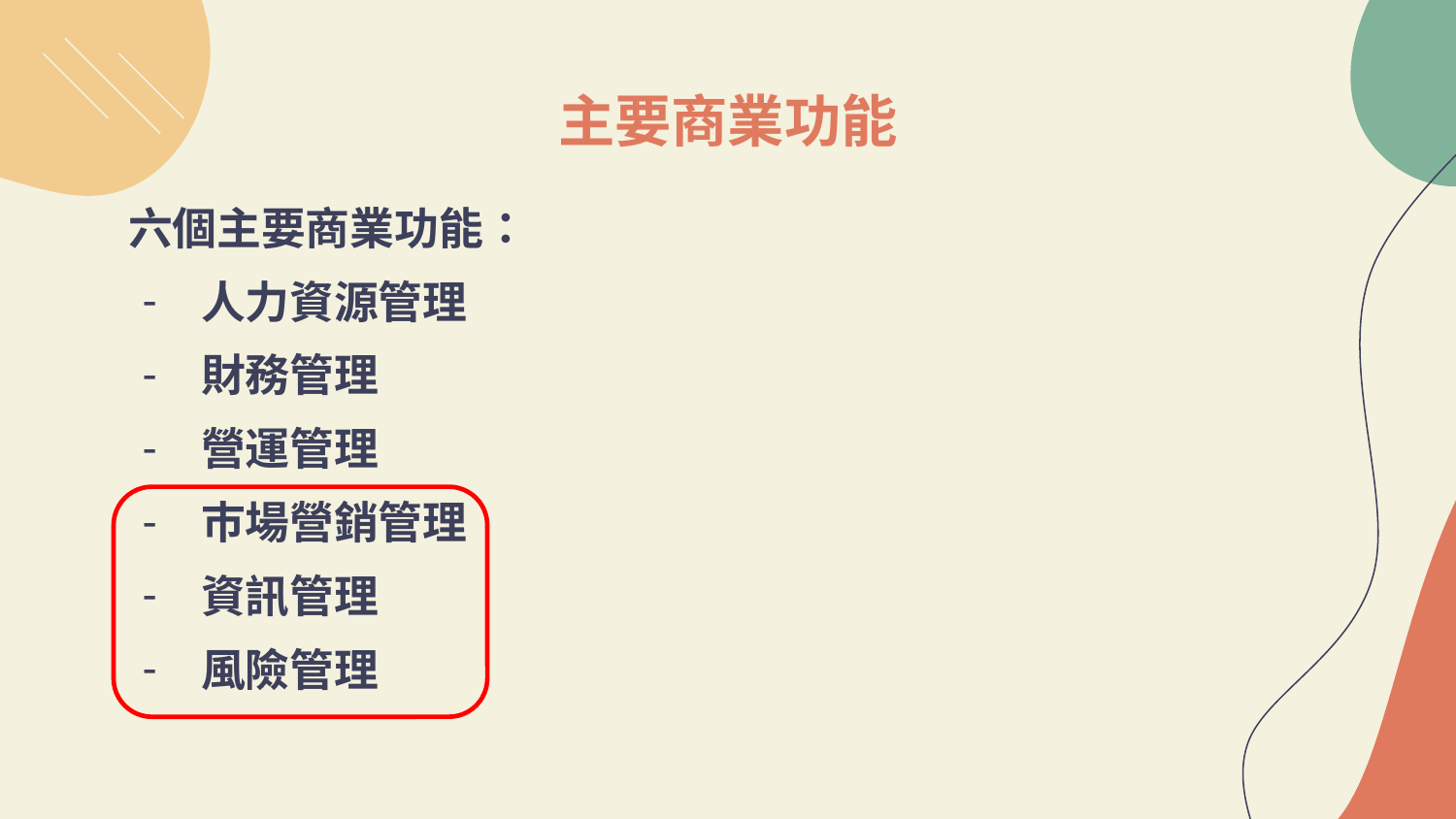

# 主要商業功能
六個主要商業功能：
人力資源管理
財務管理
營運管理
巿場營銷管理
資訊管理
風險管理